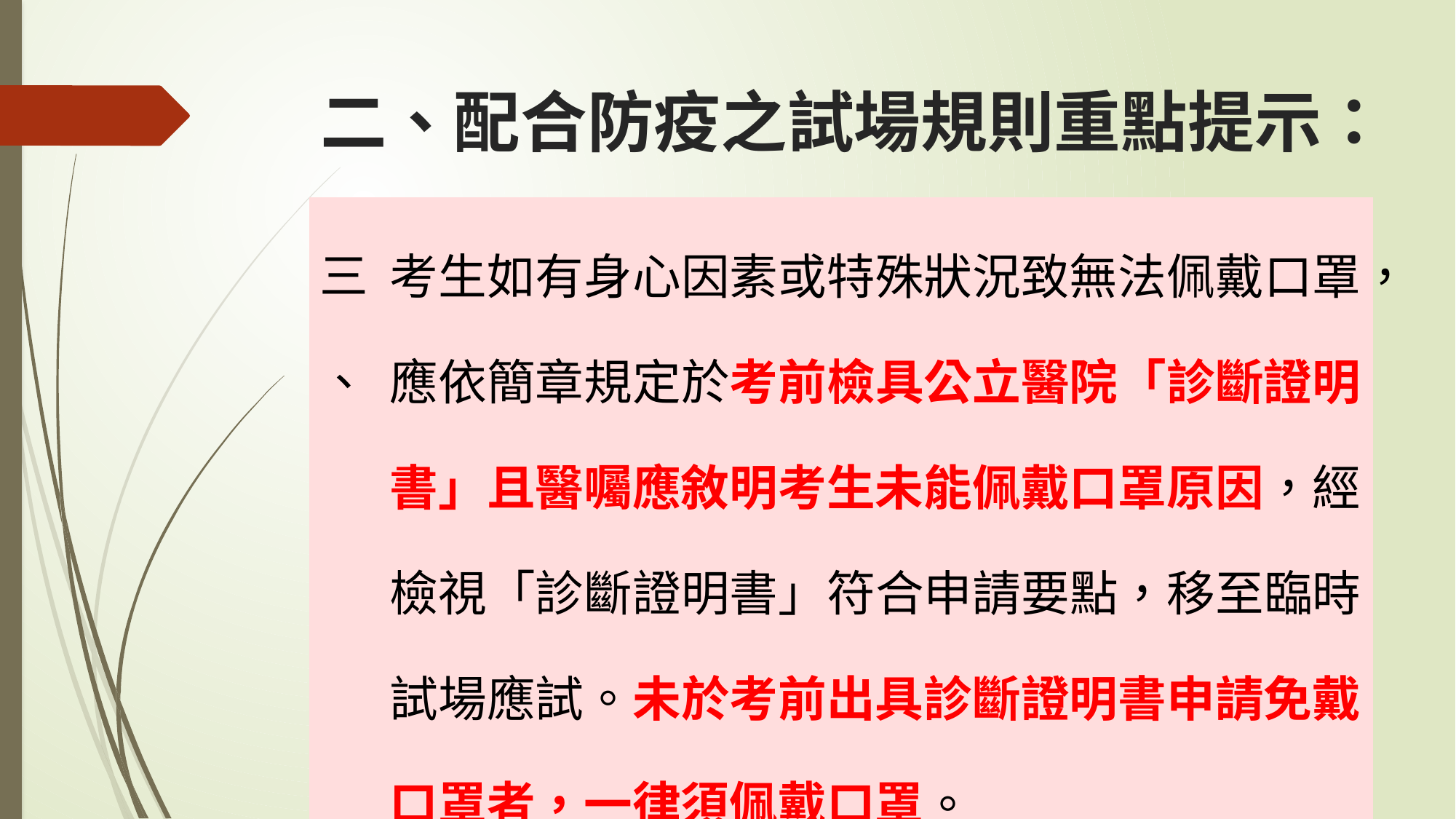

# 二、配合防疫之試場規則重點提示：
| 三、 | 考生如有身心因素或特殊狀況致無法佩戴口罩，應依簡章規定於考前檢具公立醫院「診斷證明書」且醫囑應敘明考生未能佩戴口罩原因，經檢視「診斷證明書」符合申請要點，移至臨時試場應試。未於考前出具診斷證明書申請免戴口罩者，一律須佩戴口罩。 |
| --- | --- |